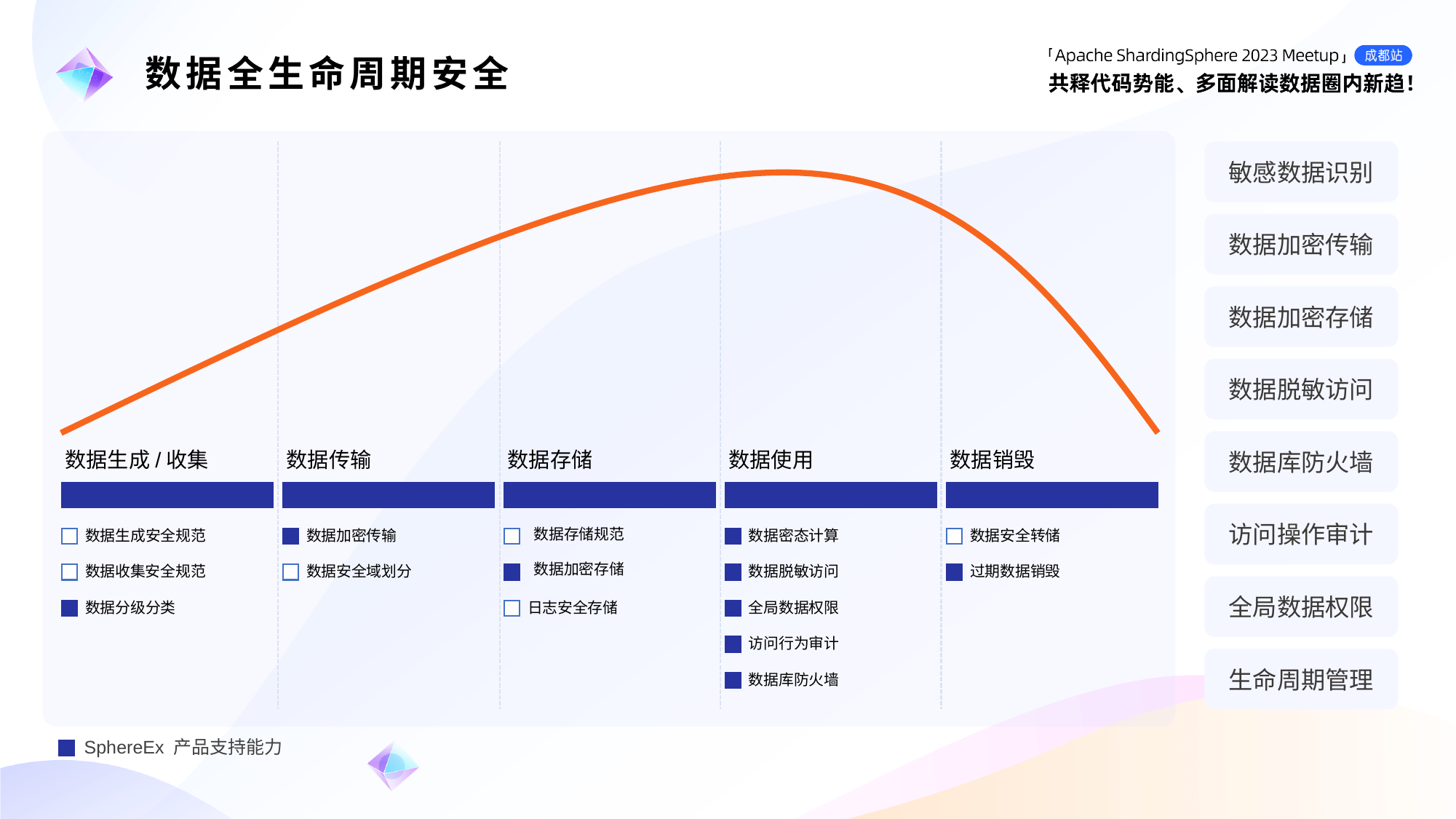

e7d195523061f1c0c2b73831c94a3edc981f60e396d3e182073EE1468018468A7F192AE5E5CD515B6C3125F8AF6E4EE646174E8CF0B46FD19828DCE8CDA3B3A044A74F0E769C5FA8CB87AB6FC303C8BA3785FAC64AF5424764E128FECAE4CC727650C04623638EBB0E38E204334561D5C6A1F0CAD760F6FBB7D9E209A4CCD06739B0CBDF42479AA5F56606813F7B2771
数据全生命周期安全

敏感数据识别

数据加密传输
数据加密存储
数据脱敏访问
数据库防火墙
数据生成/收集
数据生成安全规范
数据收集安全规范
数据分级分类
数据传输
数据加密传输
数据安全域划分
数据存储
数据存储规范
数据加密存储
日志安全存储
数据使用
数据密态计算
数据脱敏访问
全局数据权限
访问行为审计
数据库防火墙
数据销毁
数据安全转储
过期数据销毁
访问操作审计
全局数据权限
生命周期管理
SphereEx 产品支持能力